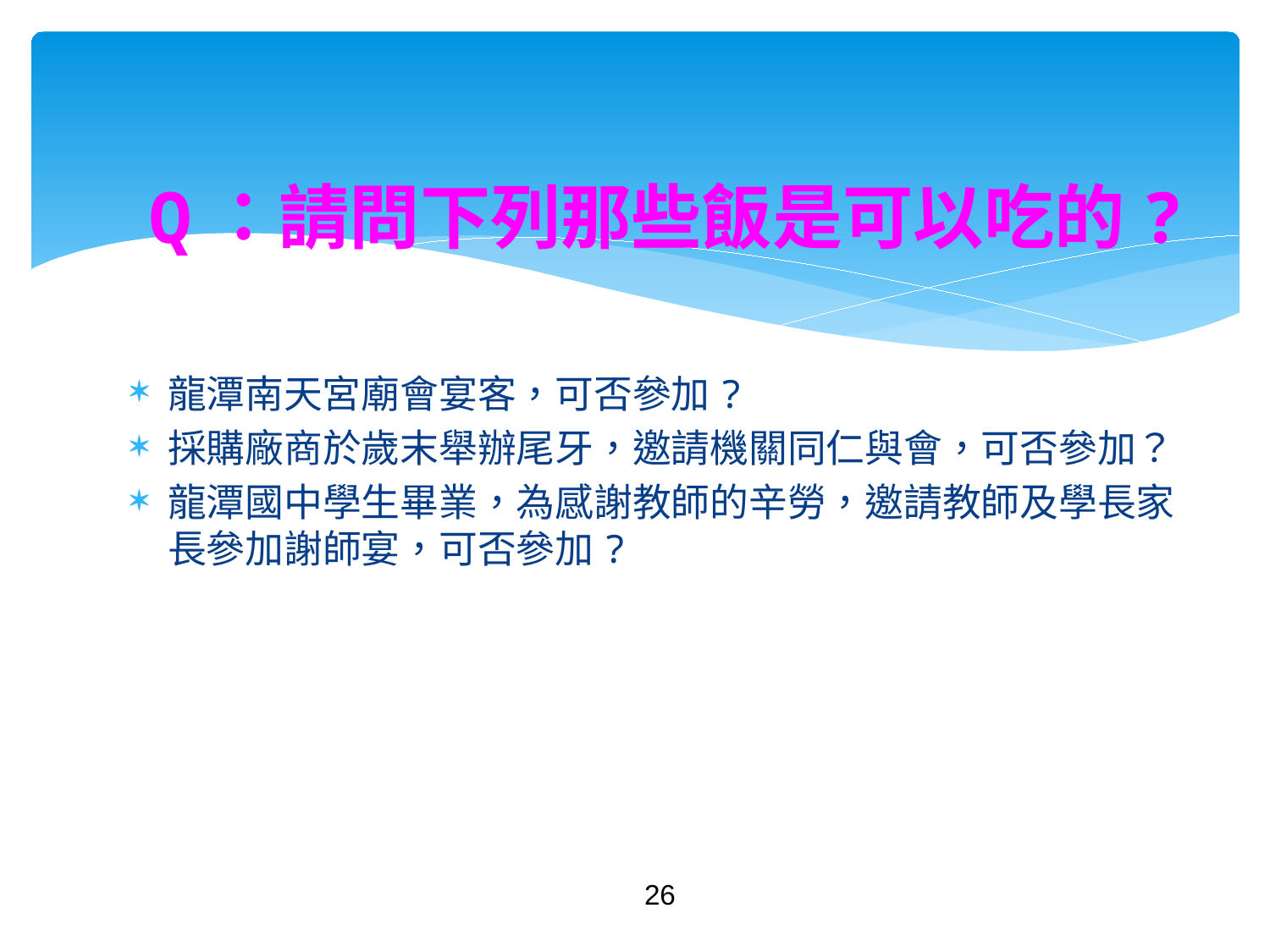

# Q：請問下列那些飯是可以吃的?

龍潭南天宮廟會宴客，可否參加?
採購廠商於歲末舉辦尾牙，邀請機關同仁與會，可否參加？
龍潭國中學生畢業，為感謝教師的辛勞，邀請教師及學長家長參加謝師宴，可否參加?

26